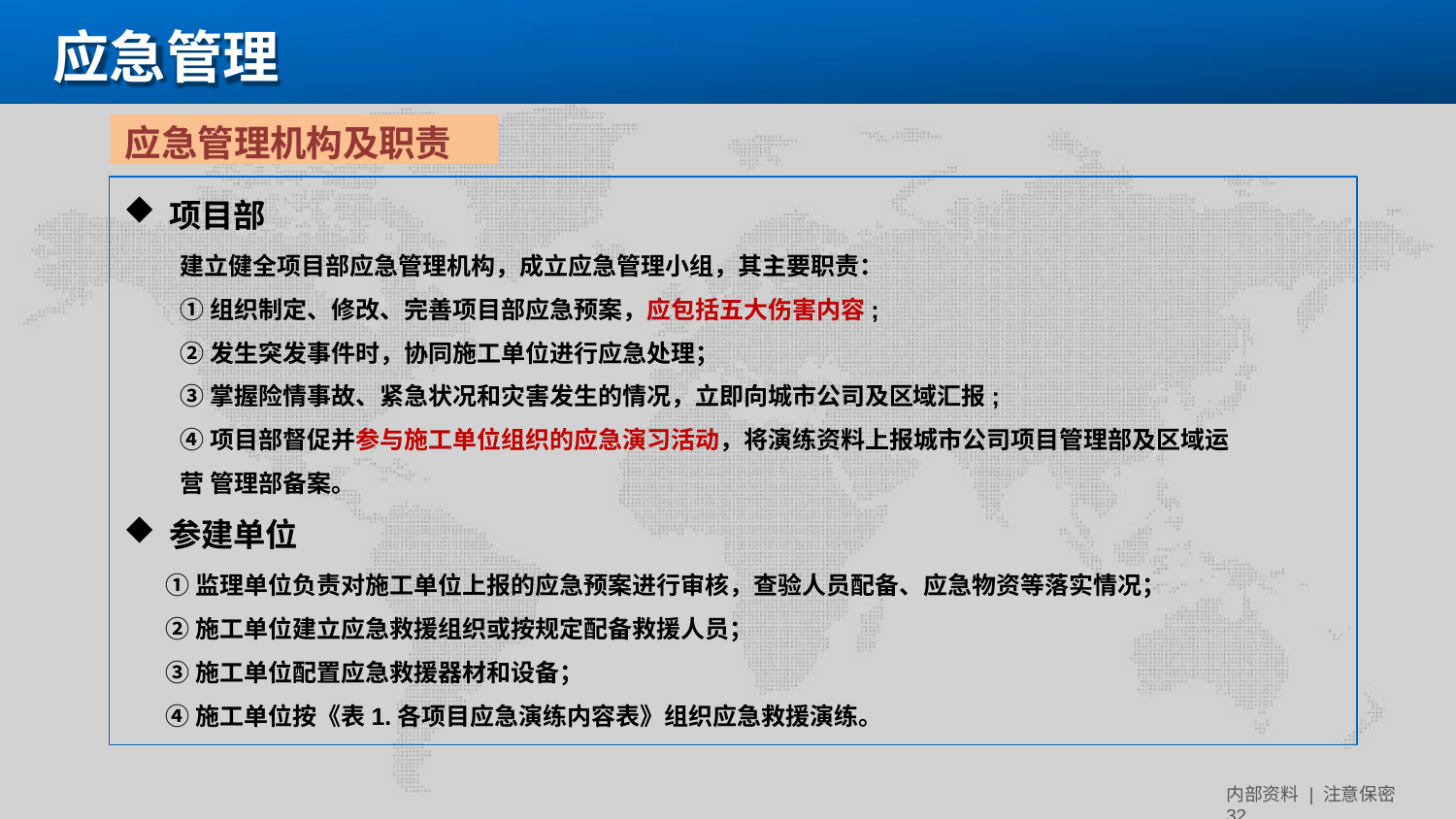

# 应急管理
应急管理机构及职责
项目部
建立健全项目部应急管理机构，成立应急管理小组，其主要职责：
①组织制定、修改、完善项目部应急预案，应包括五大伤害内容;
②发生突发事件时，协同施工单位进行应急处理；
③掌握险情事故、紧急状况和灾害发生的情况，立即向城市公司及区域汇报;
④项目部督促并参与施工单位组织的应急演习活动，将演练资料上报城市公司项目管理部及区域运营 管理部备案。
参建单位
①监理单位负责对施工单位上报的应急预案进行审核，查验人员配备、应急物资等落实情况；
②施工单位建立应急救援组织或按规定配备救援人员；
③施工单位配置应急救援器材和设备；
④施工单位按《表1.各项目应急演练内容表》组织应急救援演练。

内部资料 | 注意保密 32